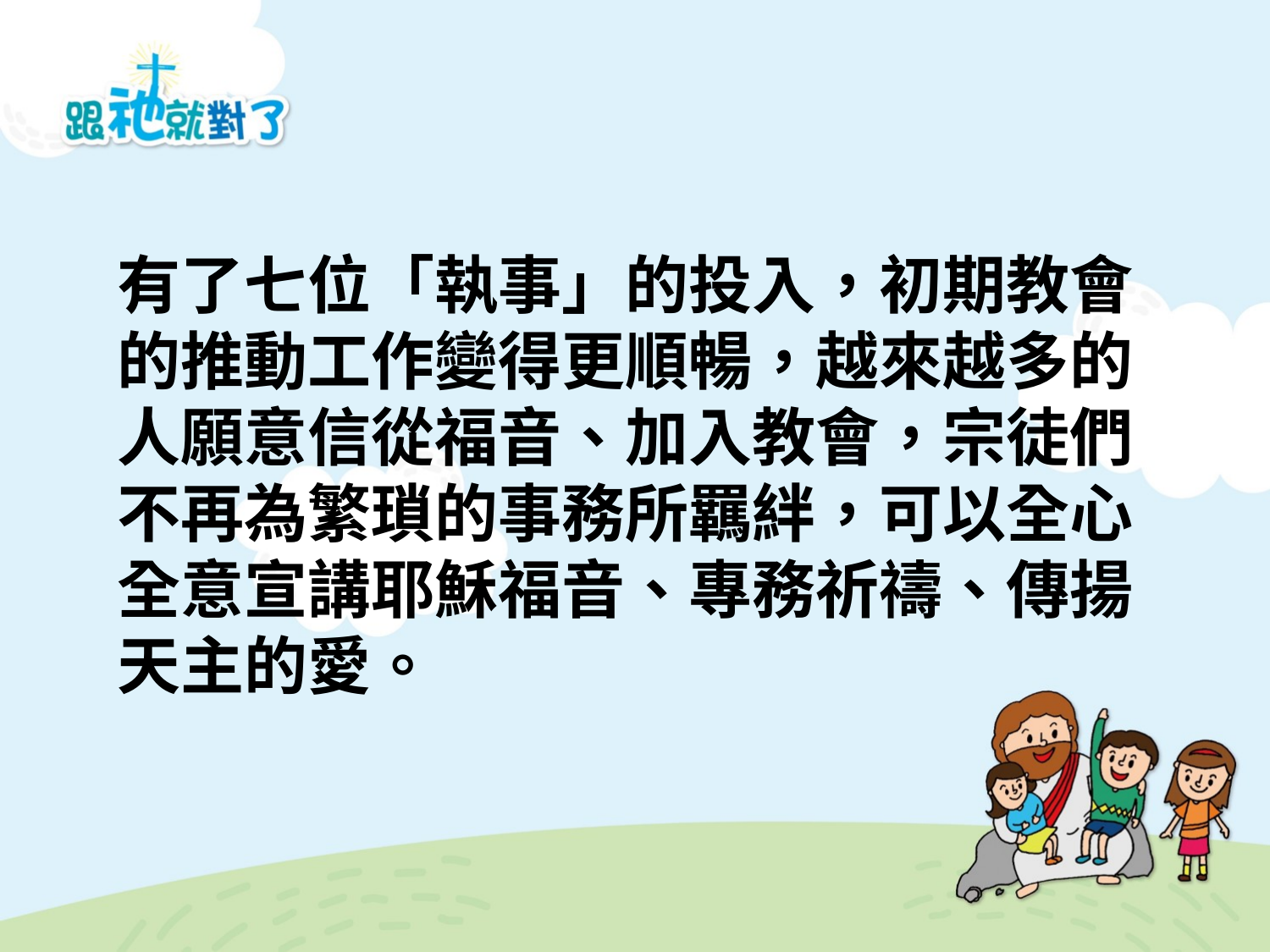

有了七位「執事」的投入，初期教會的推動工作變得更順暢，越來越多的人願意信從福音、加入教會，宗徒們不再為繁瑣的事務所羈絆，可以全心全意宣講耶穌福音、專務祈禱、傳揚天主的愛。